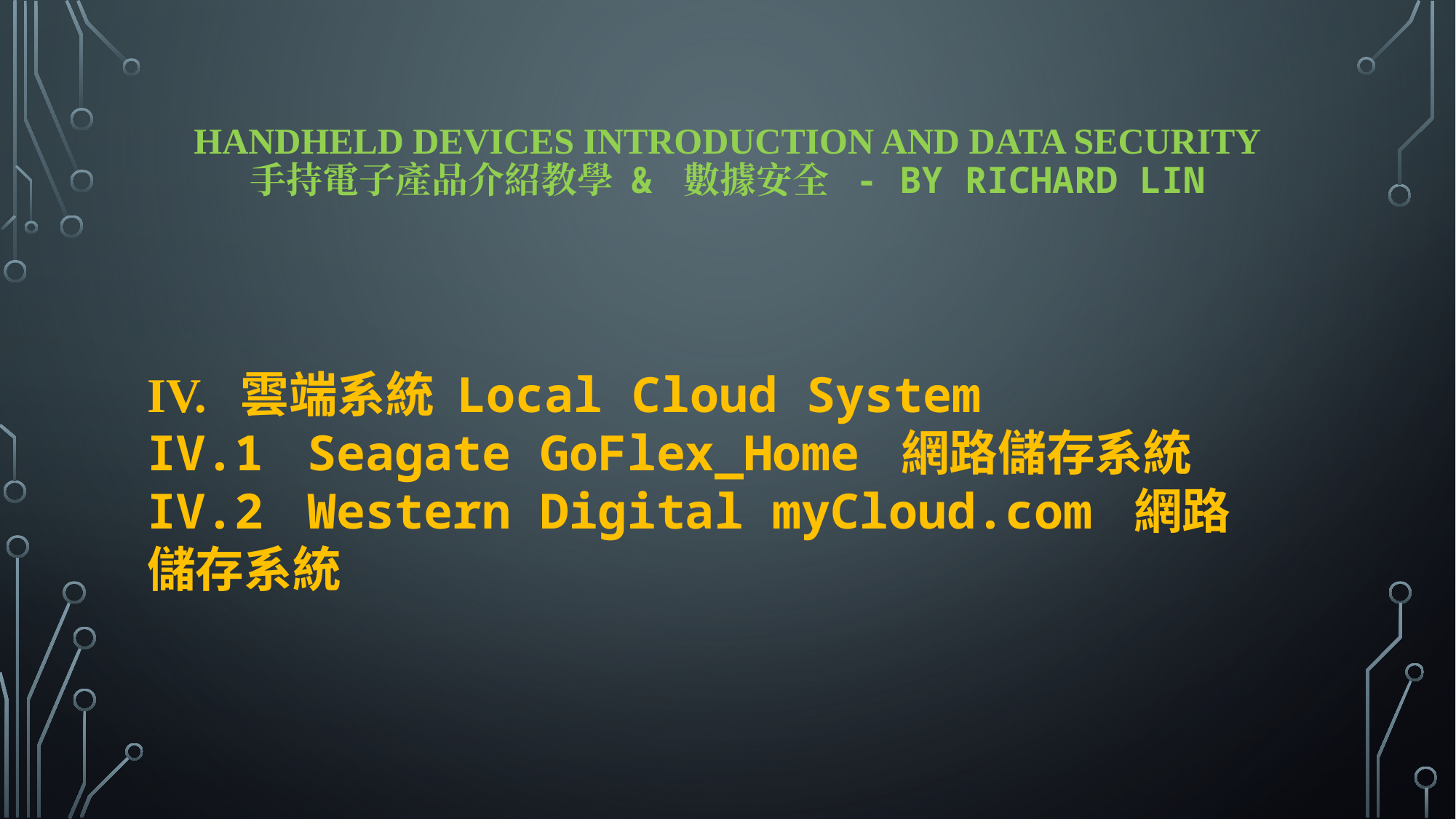

# Handheld Devices Introduction and Data Security 手持電子產品介紹教學 & 數據安全  - By Richard Lin
IV.  雲端系統 Local Cloud System
IV.1    Seagate GoFlex_Home 網路儲存系統
IV.2    Western Digital myCloud.com 網路儲存系統